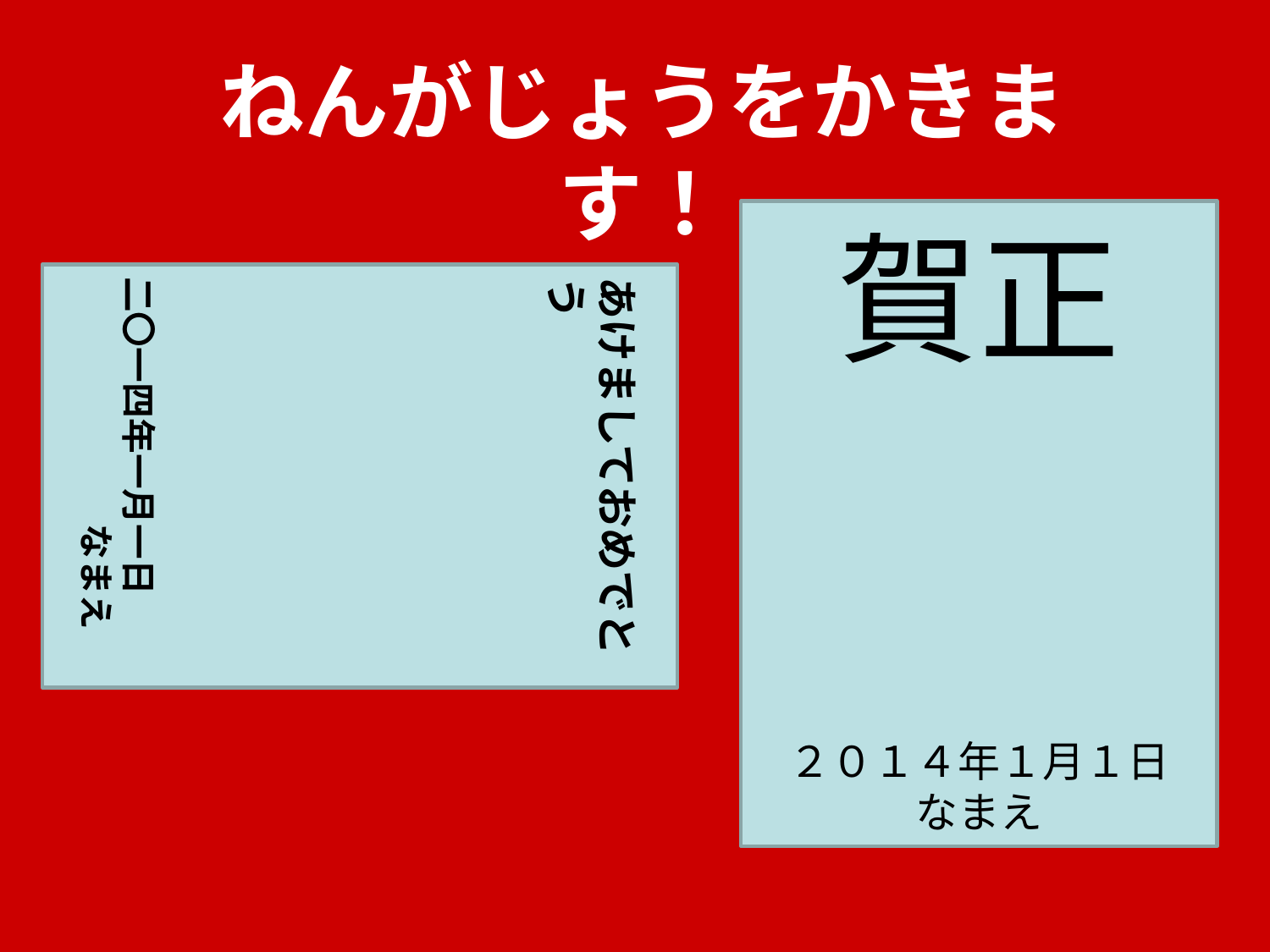

ねんがじょうをかきます！
賀正

２０１４年１月１日
なまえ
あけましておめでとう

二〇一四年一月一日
　　　　　　　なまえ